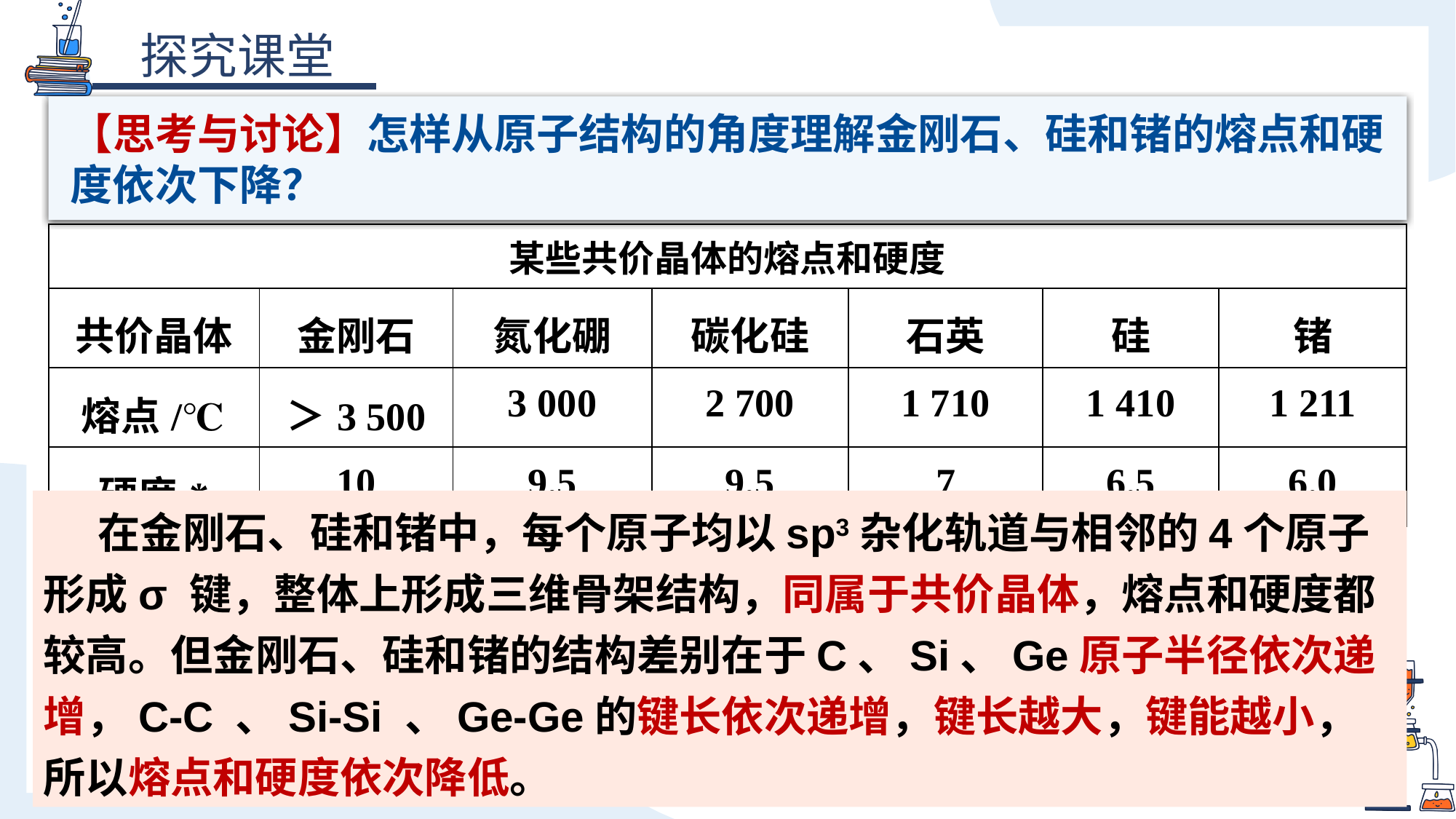

【思考与讨论】怎样从原子结构的角度理解金刚石、硅和锗的熔点和硬度依次下降？
| 某些共价晶体的熔点和硬度 |  |  |  |  |  |  |
| --- | --- | --- | --- | --- | --- | --- |
| 共价晶体 | 金刚石 | 氮化硼 | 碳化硅 | 石英 | 硅 | 锗 |
| 熔点/℃ | ＞3 500 | 3 000 | 2 700 | 1 710 | 1 410 | 1 211 |
| 硬度\* | 10 | 9.5 | 9.5 | 7 | 6.5 | 6.0 |
在金刚石、硅和锗中，每个原子均以sp3杂化轨道与相邻的4个原子形成σ 键，整体上形成三维骨架结构，同属于共价晶体，熔点和硬度都较高。但金刚石、硅和锗的结构差别在于C、Si、Ge原子半径依次递增，C-C 、Si-Si 、Ge-Ge的键长依次递增，键长越大，键能越小，所以熔点和硬度依次降低。